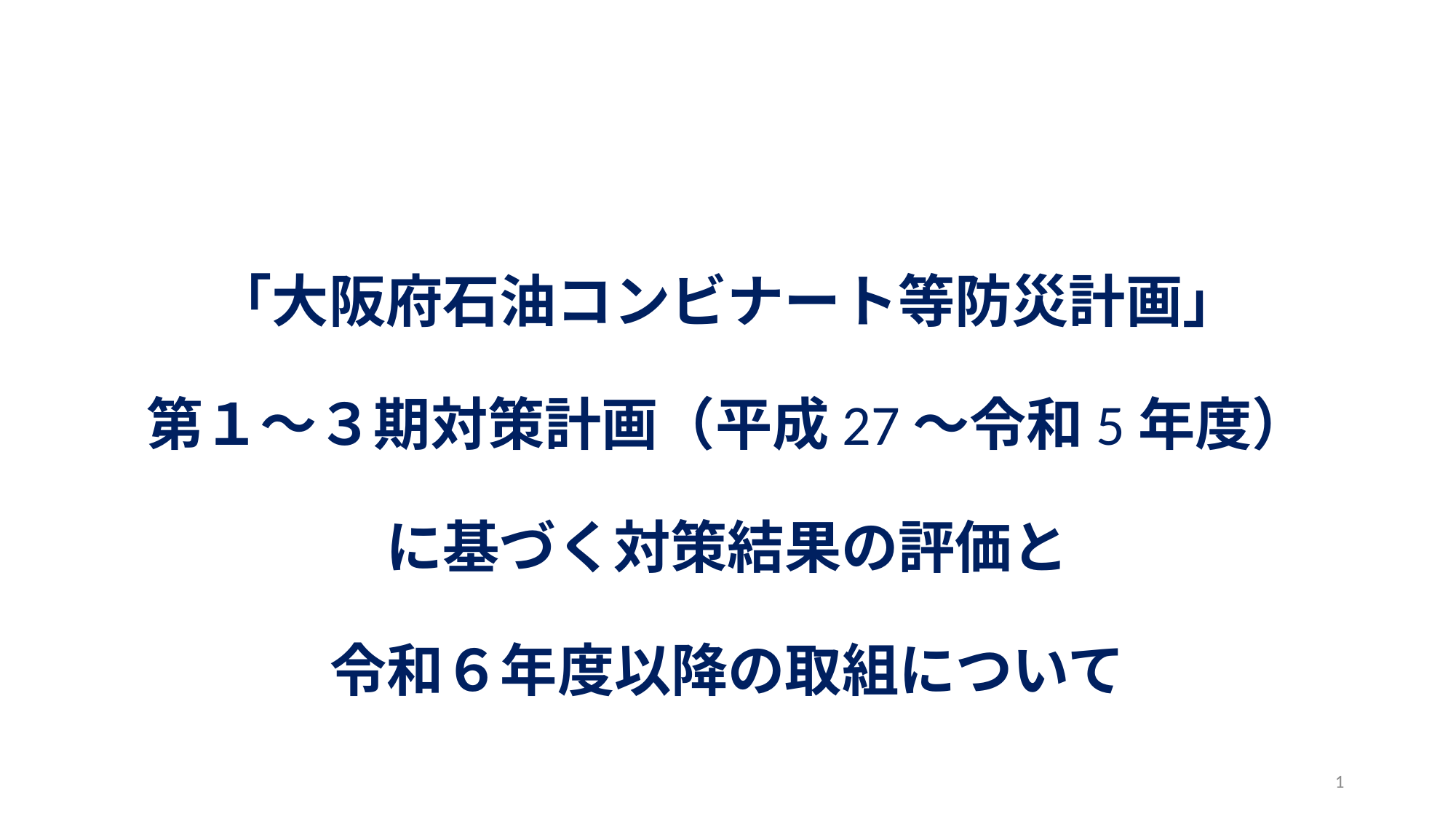

「大阪府石油コンビナート等防災計画」

第１～３期対策計画（平成27～令和5年度）

に基づく対策結果の評価と
令和６年度以降の取組について

1